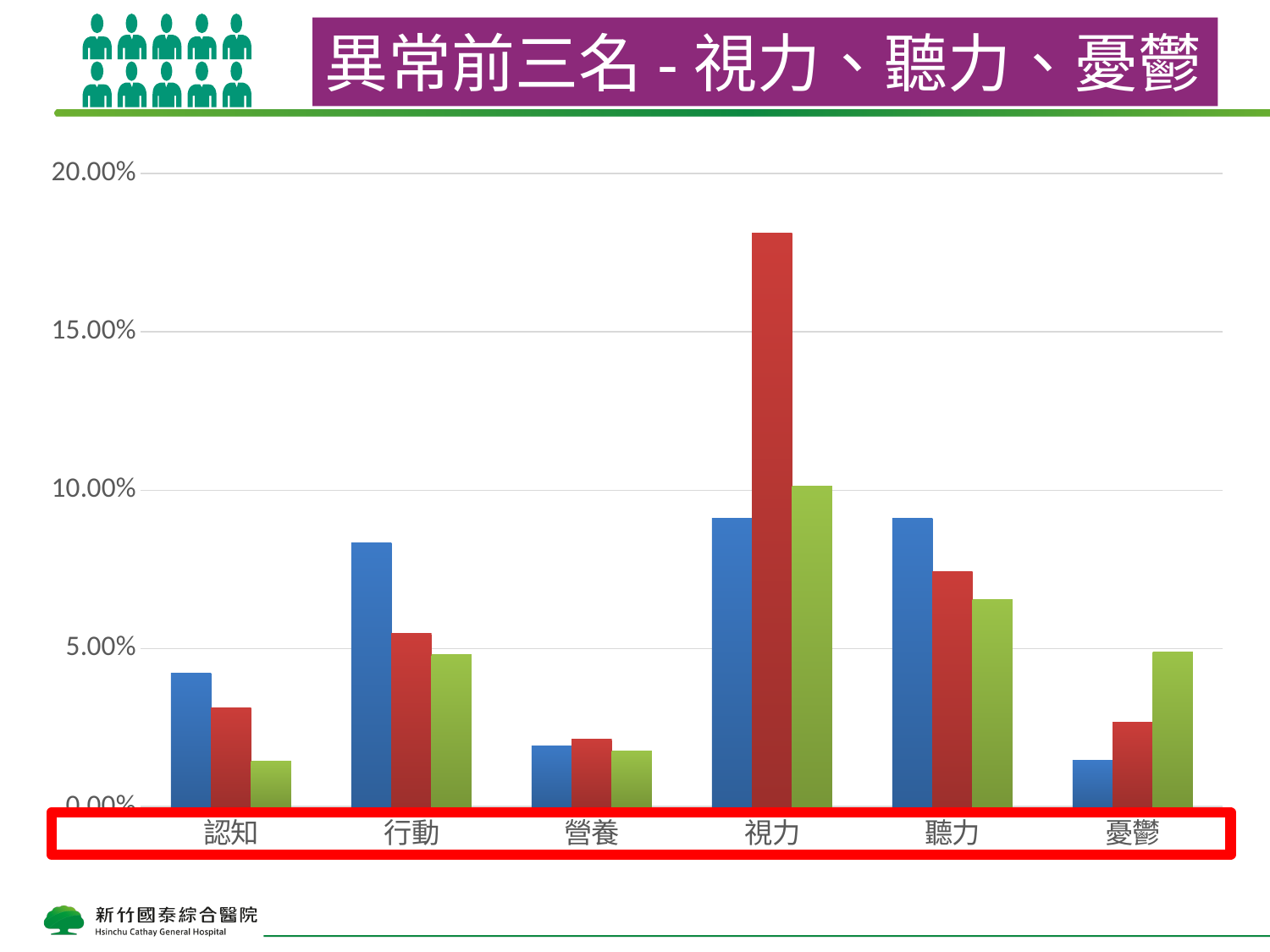

異常前三名-視力、聽力、憂鬱

### Chart

| Category | 全國 | 新竹市 | 新竹國泰 |
|---|---|---|---|
| 認知 | 0.0421 | 0.0312 | 0.0145 |
| 行動 | 0.0833 | 0.0548 | 0.048 |
| 營養 | 0.0193 | 0.0213 | 0.0175 |
| 視力 | 0.091 | 0.1811 | 0.1014 |
| 聽力 | 0.091 | 0.0744 | 0.0655 |
| 憂鬱 | 0.0147 | 0.0267 | 0.049 |